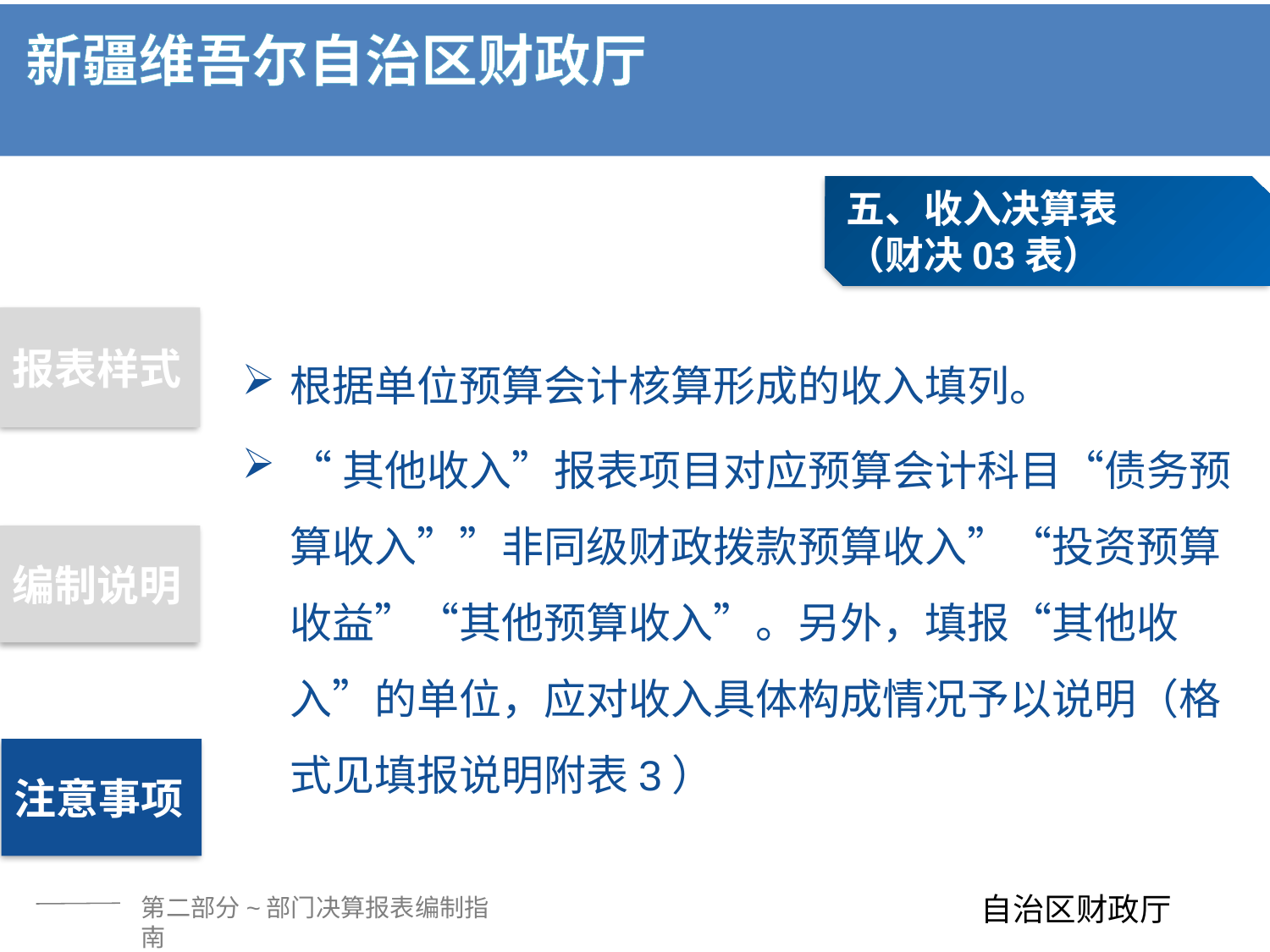

五、收入决算表
（财决03表）
报表样式
根据单位预算会计核算形成的收入填列。
“其他收入”报表项目对应预算会计科目“债务预算收入””非同级财政拨款预算收入”“投资预算收益”“其他预算收入”。另外，填报“其他收入”的单位，应对收入具体构成情况予以说明（格式见填报说明附表3）
编制说明
注意事项
第二部分~部门决算报表编制指南
42